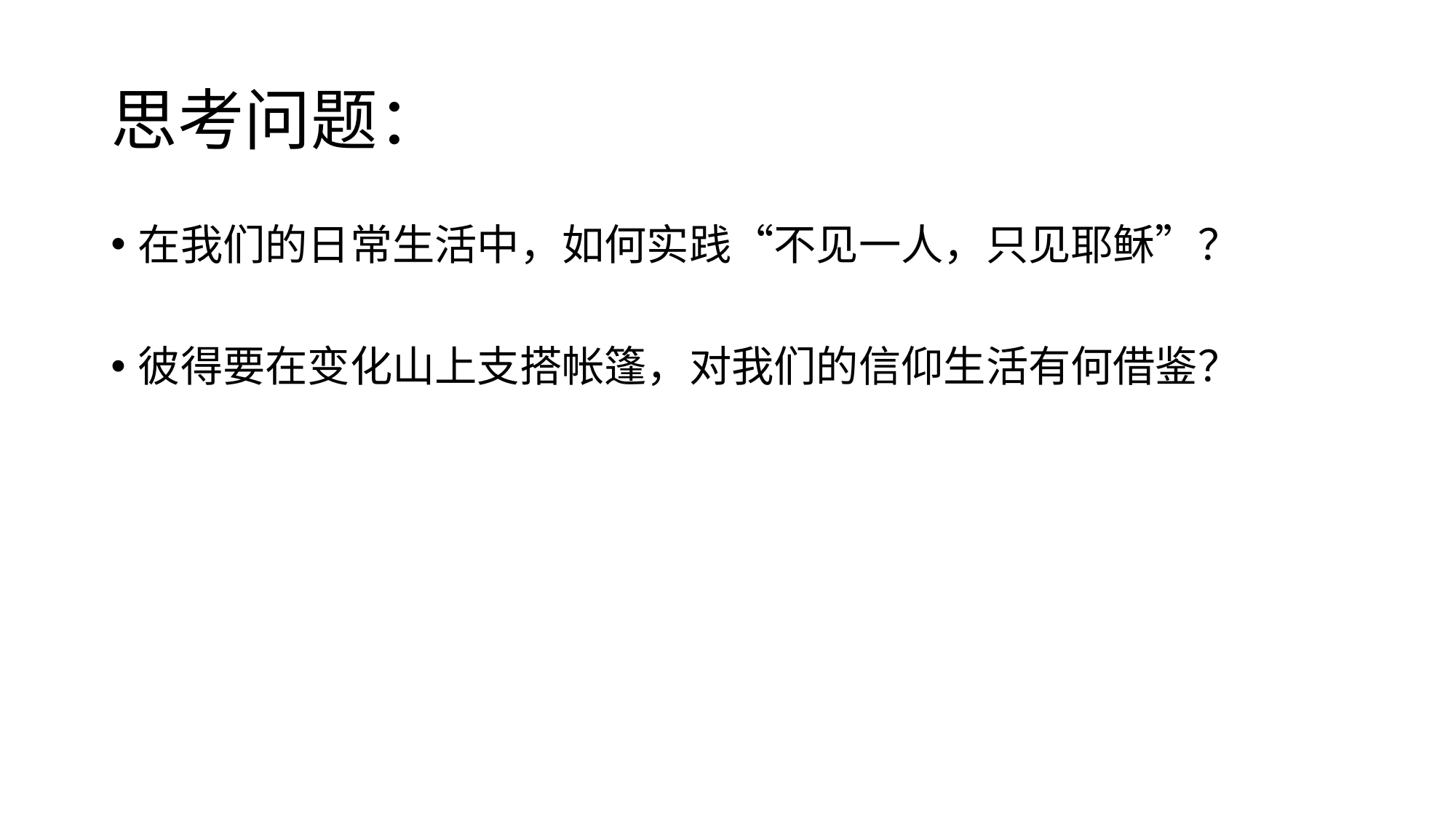

# 思考问题：
在我们的日常生活中，如何实践“不见一人，只见耶稣”？

彼得要在变化山上支搭帐篷，对我们的信仰生活有何借鉴？